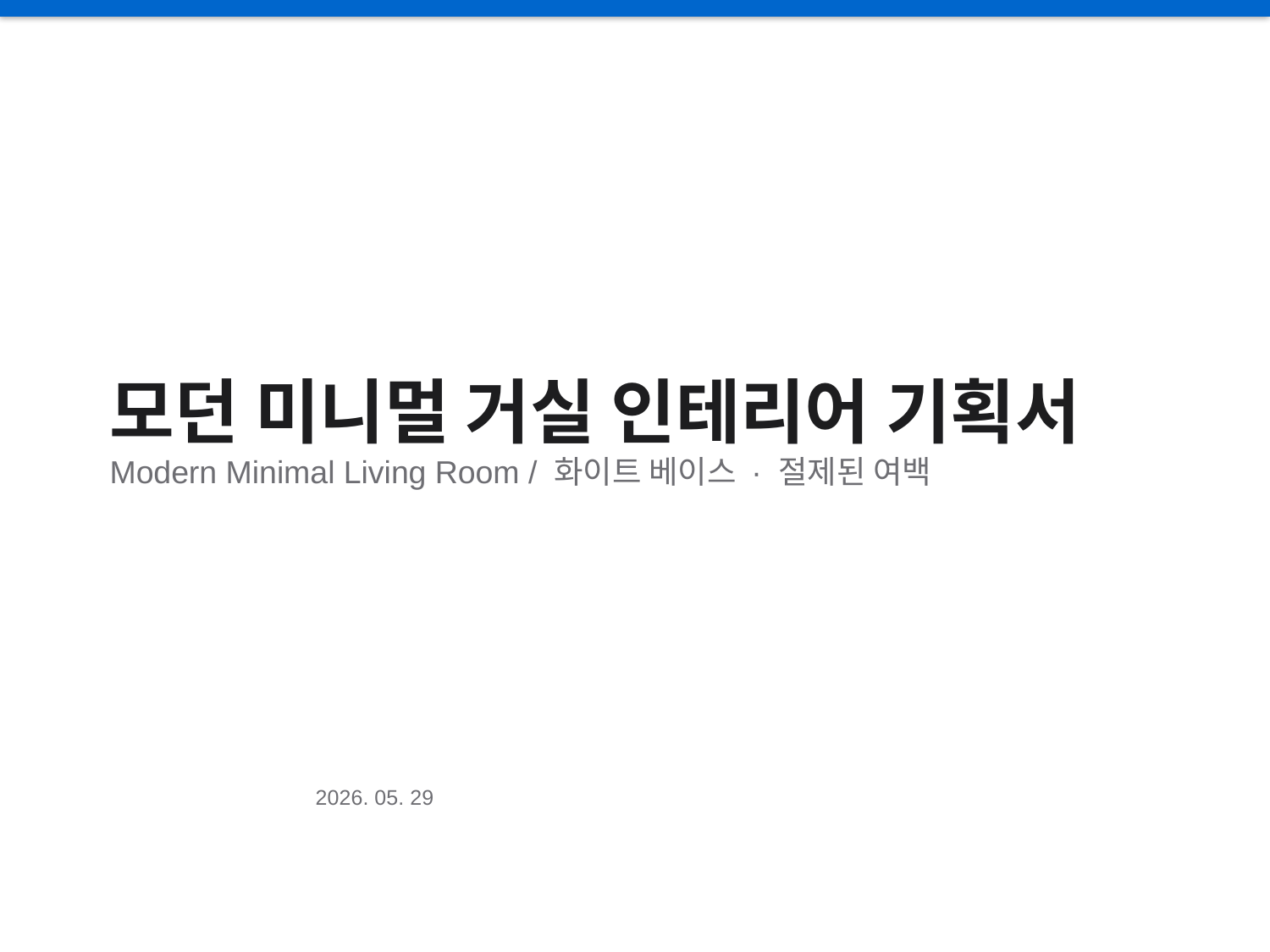

모던 미니멀 거실 인테리어 기획서
Modern Minimal Living Room / 화이트 베이스 · 절제된 여백
2026. 05. 29